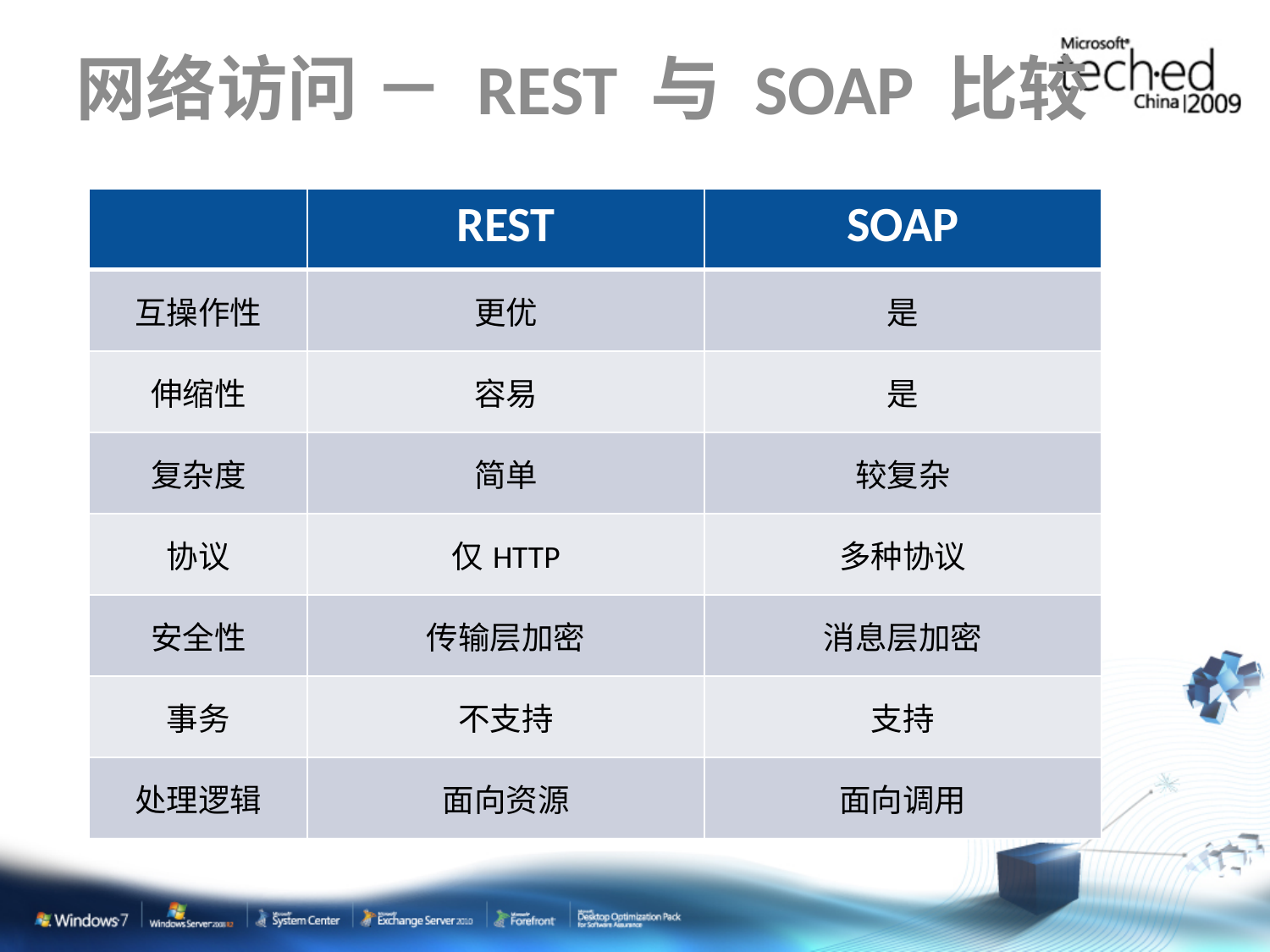

# 网络访问 － REST 与 SOAP 比较
|  | REST | SOAP |
| --- | --- | --- |
| 互操作性 | 更优 | 是 |
| 伸缩性 | 容易 | 是 |
| 复杂度 | 简单 | 较复杂 |
| 协议 | 仅HTTP | 多种协议 |
| 安全性 | 传输层加密 | 消息层加密 |
| 事务 | 不支持 | 支持 |
| 处理逻辑 | 面向资源 | 面向调用 |